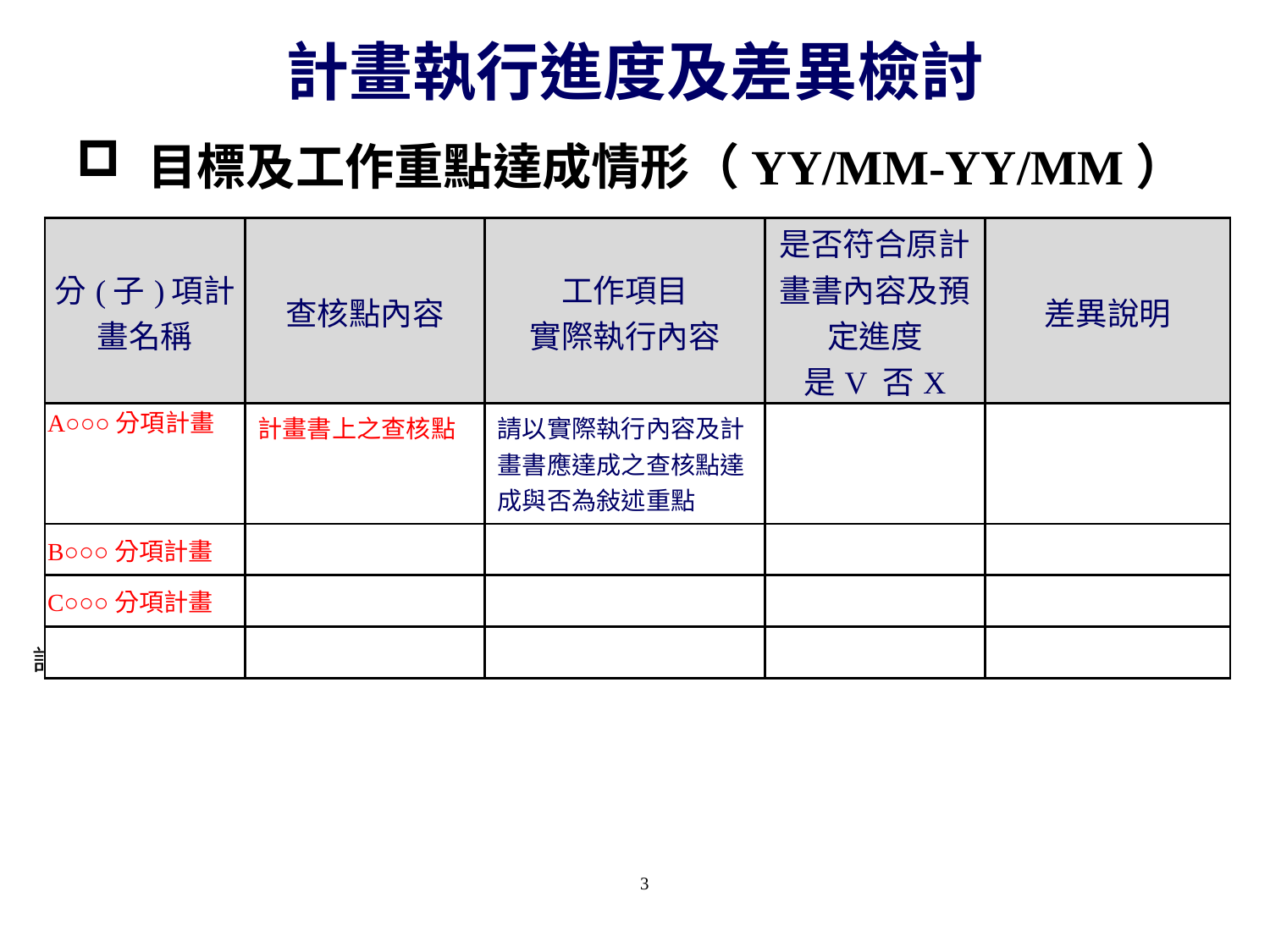

# 計畫執行進度及差異檢討
目標及工作重點達成情形（YY/MM-YY/MM）
| 分(子)項計畫名稱 | 查核點內容 | 工作項目 實際執行內容 | 是否符合原計畫書內容及預定進度 是V 否X | 差異說明 |
| --- | --- | --- | --- | --- |
| A○○○分項計畫 | 計畫書上之查核點 | 請以實際執行內容及計畫書應達成之查核點達成與否為敍述重點 |  |  |
| B○○○分項計畫 |  |  |  |  |
| C○○○分項計畫 |  |  |  |  |
|  |  |  |  |  |
註:1.（YY/MM-YY/MM）=（本期查證起始月-本期查證截止月）
3